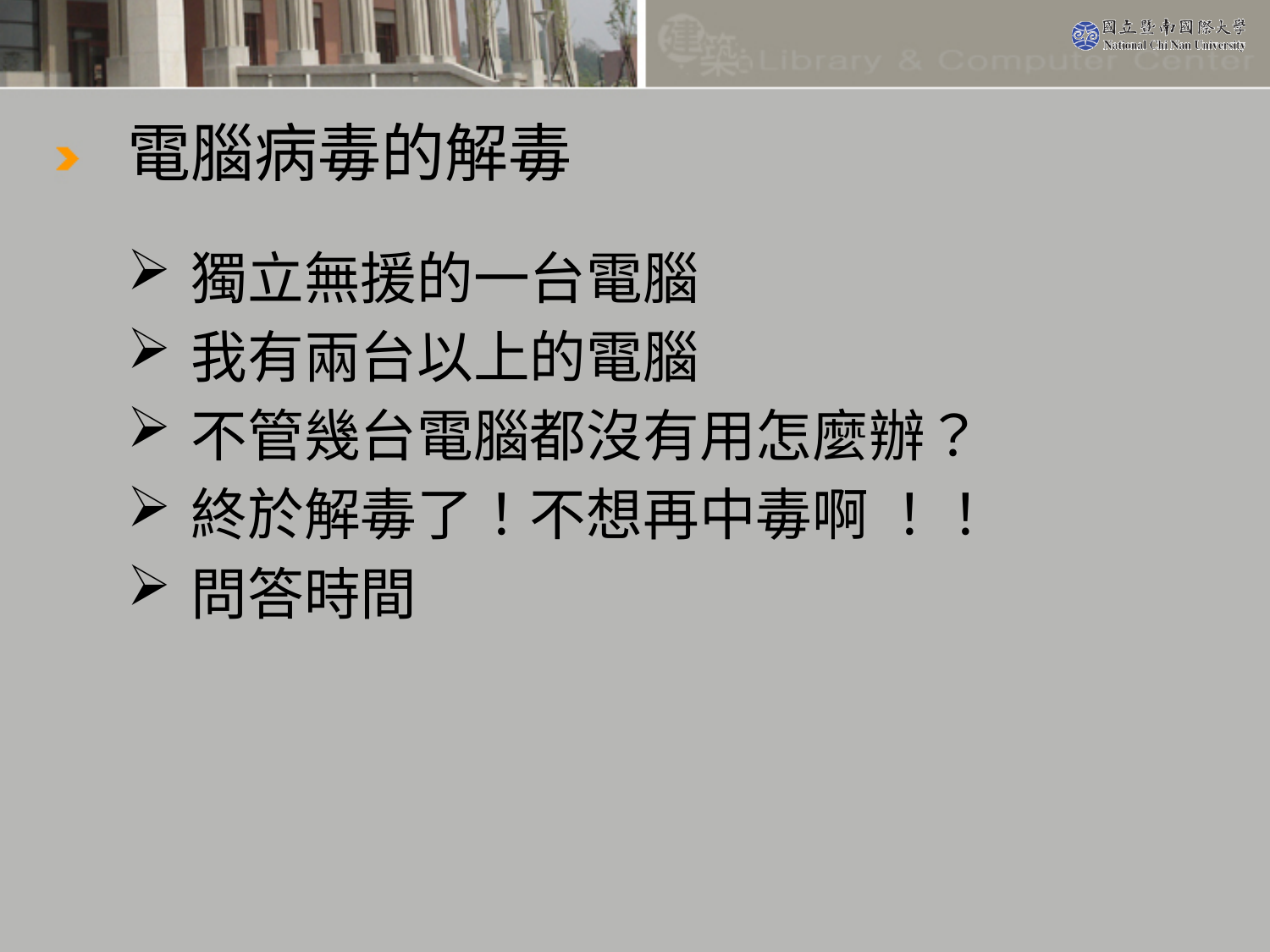

# 電腦病毒的解毒
獨立無援的一台電腦
我有兩台以上的電腦
不管幾台電腦都沒有用怎麼辦？
終於解毒了！不想再中毒啊 ！！
問答時間